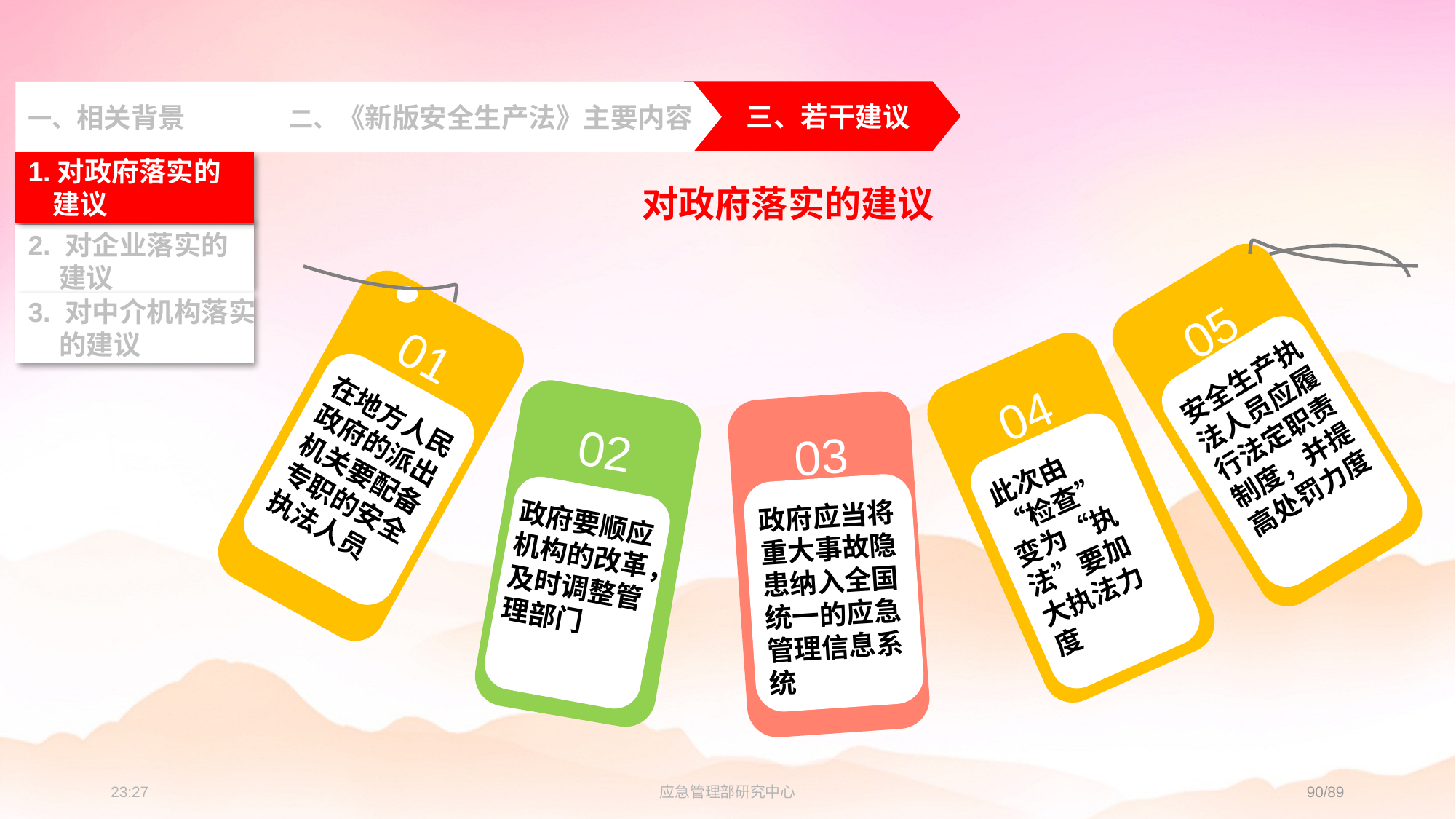

三、若干建议
一、相关背景
     二、《新版安全生产法》主要内容
1.对政府落实的
   建议
2. 对企业落实的
    建议
3. 对中介机构落实
    的建议
对政府落实的建议

05

01

安全生产执法人员应履行法定职责制度，并提高处罚力度
04
在地方人民政府的派出机关要配备专职的安全执法人员
02
03
此次由“检查”变为“执法”要加大执法力度
政府应当将重大事故隐患纳入全国统一的应急管理信息系统
政府要顺应机构的改革，及时调整管理部门
23:27
应急管理部研究中心
90/89